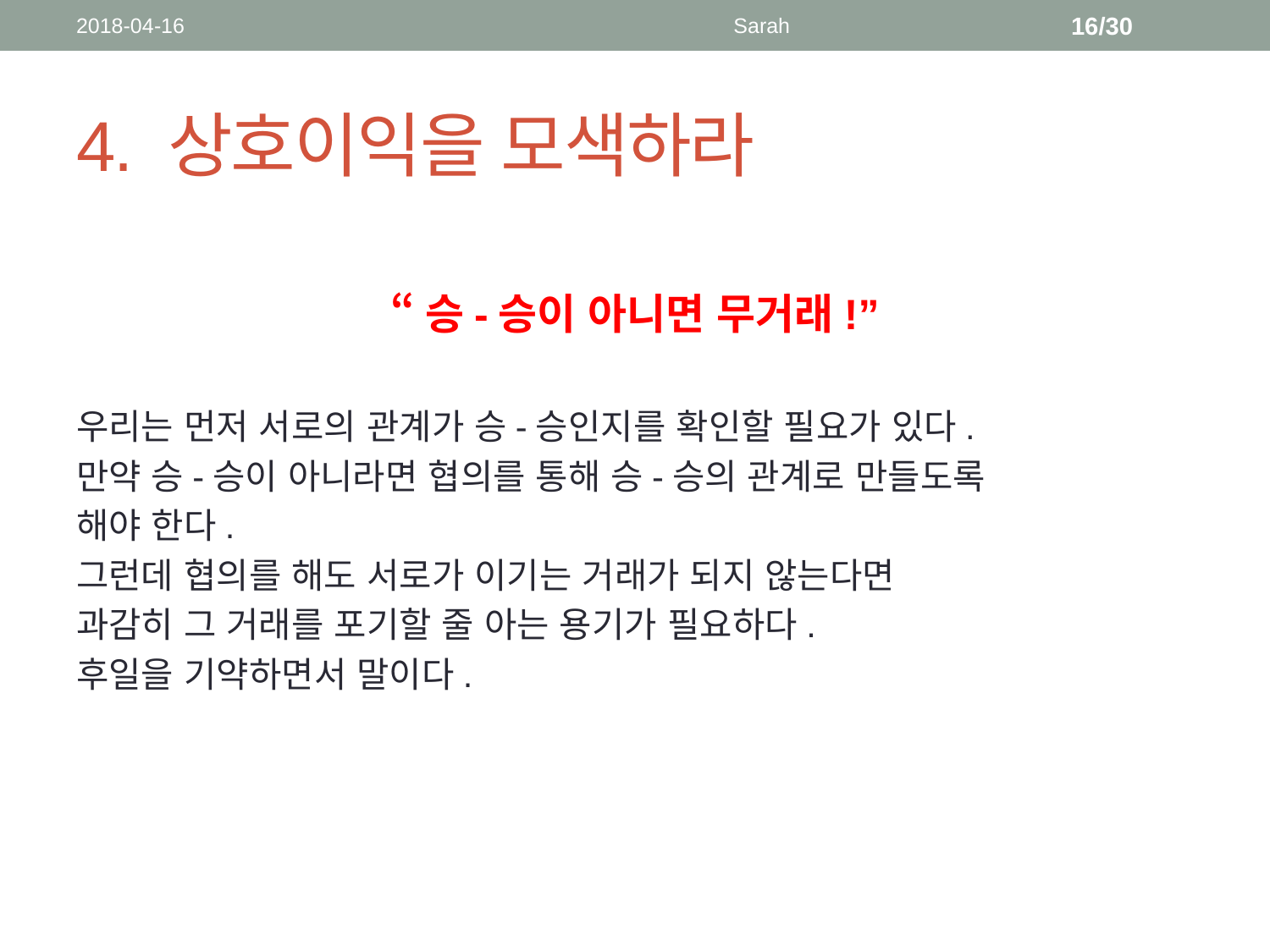

2018-04-16
Sarah
16/30
# 4. 상호이익을 모색하라

“승-승이 아니면 무거래!”

우리는 먼저 서로의 관계가 승-승인지를 확인할 필요가 있다.
만약 승-승이 아니라면 협의를 통해 승-승의 관계로 만들도록
해야 한다.
그런데 협의를 해도 서로가 이기는 거래가 되지 않는다면
과감히 그 거래를 포기할 줄 아는 용기가 필요하다.
후일을 기약하면서 말이다.